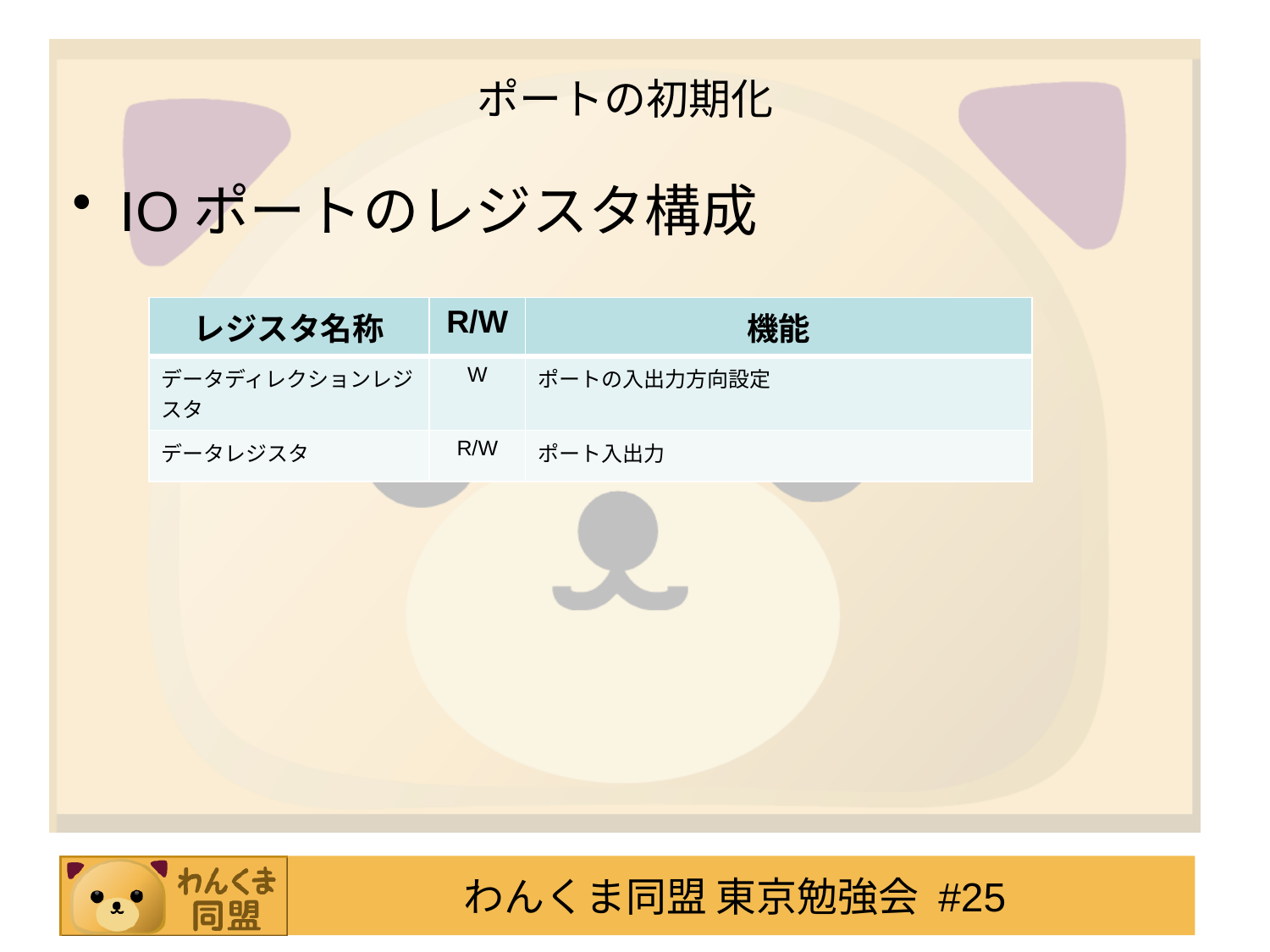

# ポートの初期化
IOポートのレジスタ構成

| レジスタ名称 | R/W | 機能 |
| --- | --- | --- |
| データディレクションレジスタ | W | ポートの入出力方向設定 |
| データレジスタ | R/W | ポート入出力 |